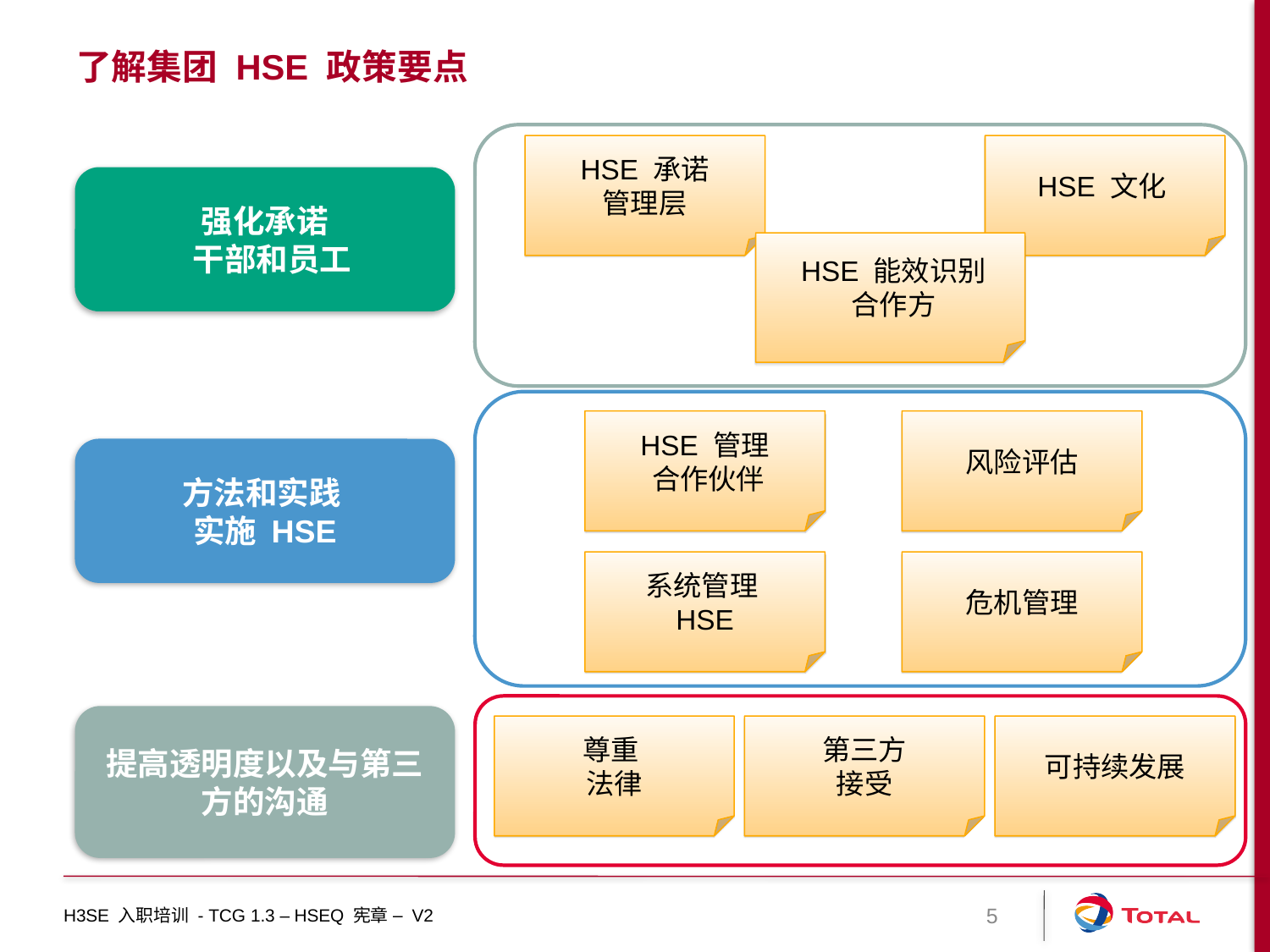

# 了解集团 hse 政策要点

HSE 承诺
管理层
HSE 文化
强化承诺
 干部和员工
HSE 能效识别
合作方

HSE 管理
 合作伙伴
风险评估
方法和实践
实施 HSE
系统管理
HSE
危机管理

提高透明度以及与第三方的沟通
尊重
法律
第三方
接受
可持续发展
H3SE 入职培训 - TCG 1.3 – HSEQ 宪章 – V2
5